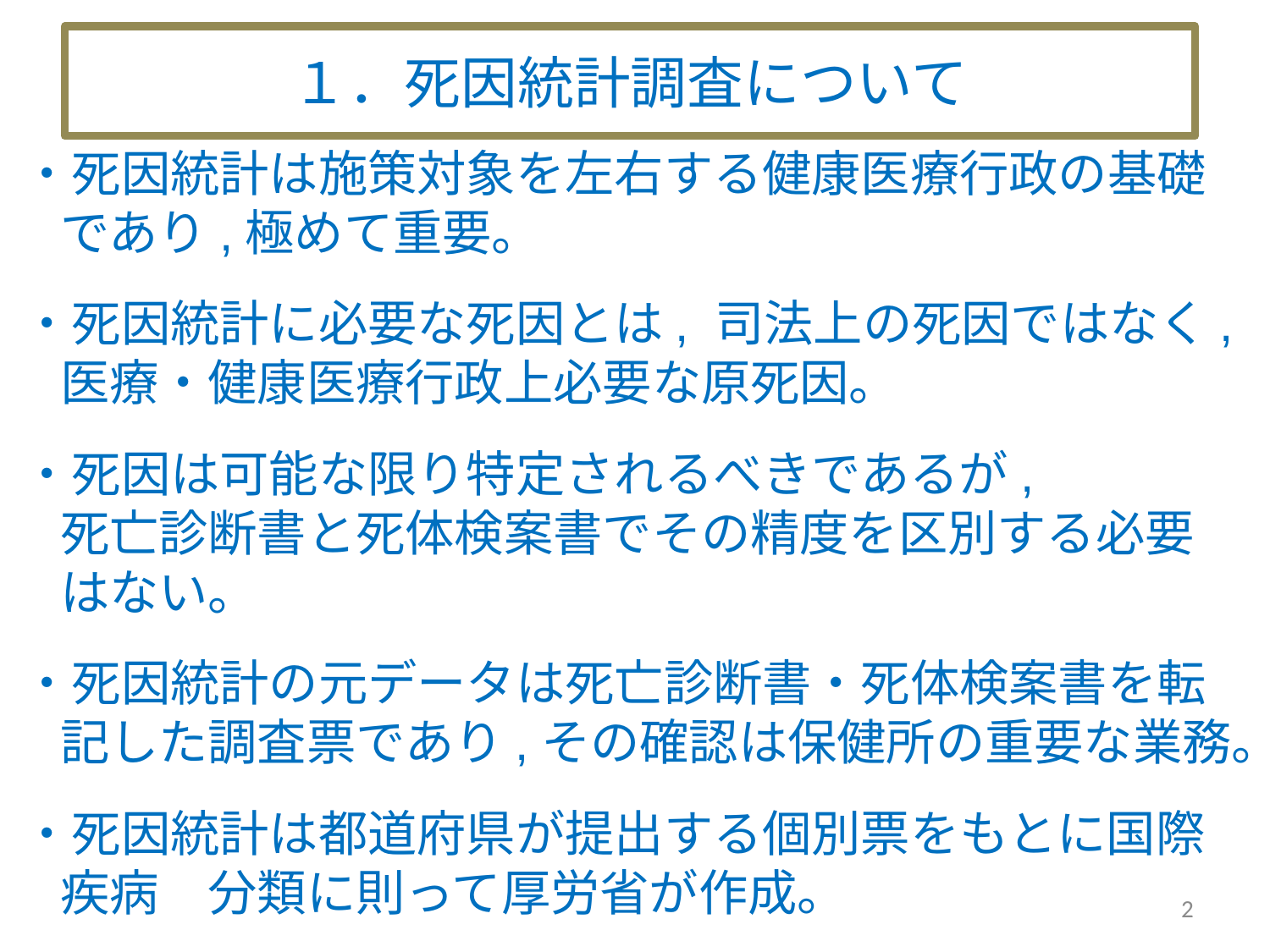

１．死因統計調査について
・死因統計は施策対象を左右する健康医療行政の基礎であり,極めて重要。
・死因統計に必要な死因とは, 司法上の死因ではなく,
医療・健康医療行政上必要な原死因。
・死因は可能な限り特定されるべきであるが,
死亡診断書と死体検案書でその精度を区別する必要はない。
・死因統計の元データは死亡診断書・死体検案書を転記した調査票であり,その確認は保健所の重要な業務。
・死因統計は都道府県が提出する個別票をもとに国際疾病　分類に則って厚労省が作成。
2